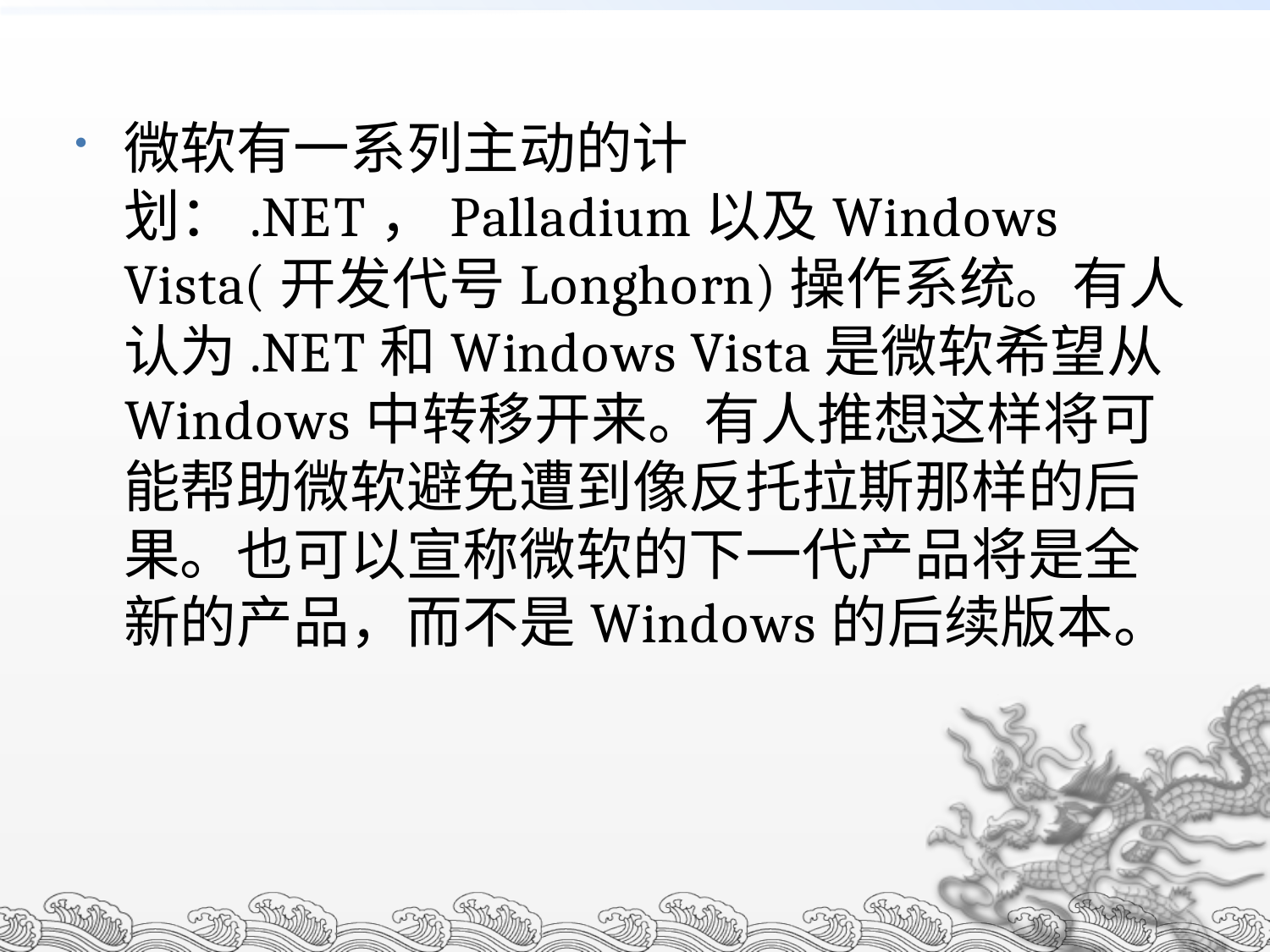

微软有一系列主动的计划：.NET，Palladium以及Windows Vista(开发代号Longhorn)操作系统。有人认为.NET和Windows Vista是微软希望从Windows中转移开来。有人推想这样将可能帮助微软避免遭到像反托拉斯那样的后果。也可以宣称微软的下一代产品将是全新的产品，而不是Windows的后续版本。